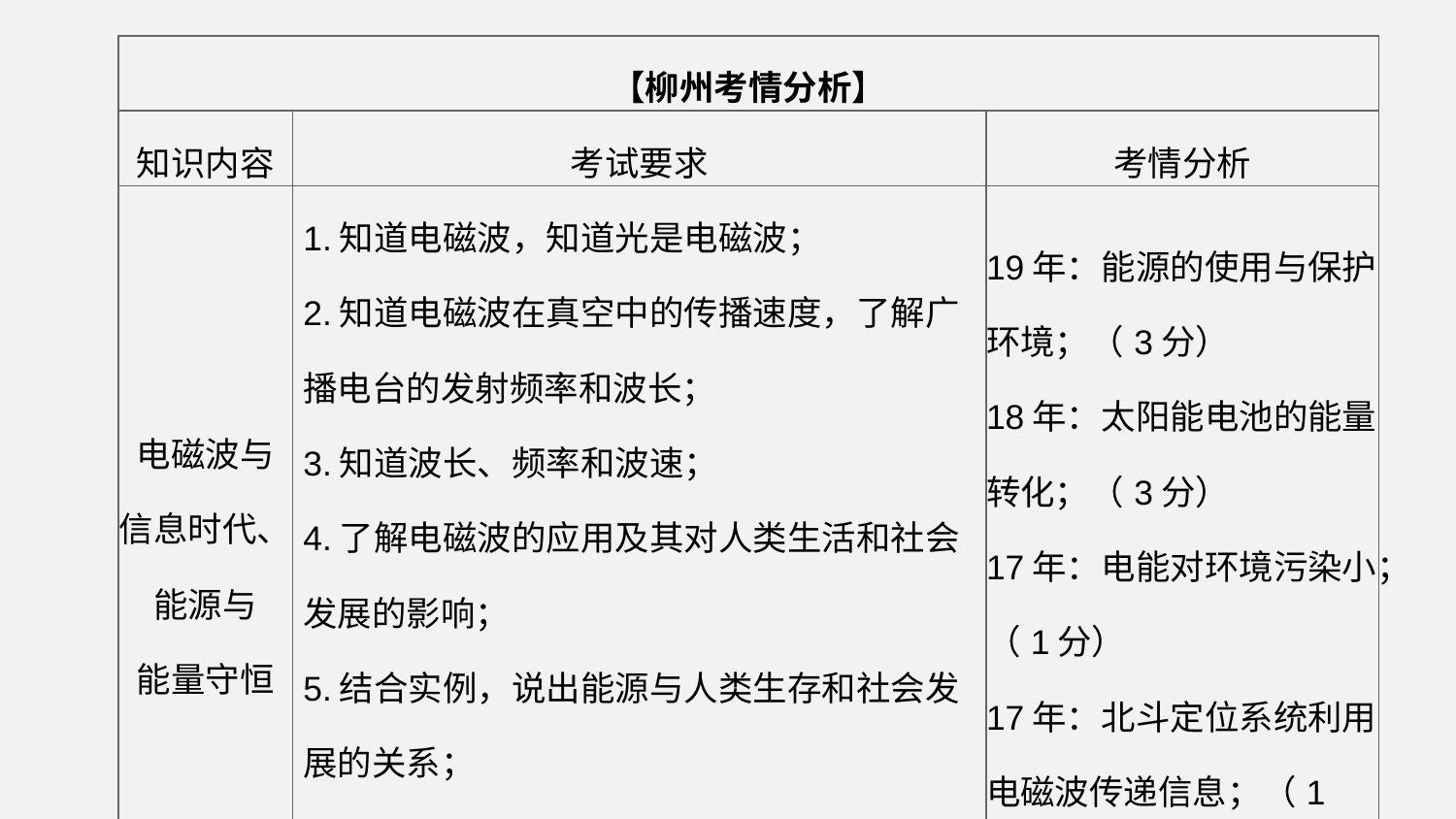

| 【柳州考情分析】 |  |  |
| --- | --- | --- |
| 知识内容 | 考试要求 | 考情分析 |
| 电磁波与 信息时代、 能源与 能量守恒 | 1.知道电磁波，知道光是电磁波； 2.知道电磁波在真空中的传播速度，了解广播电台的发射频率和波长； 3.知道波长、频率和波速； 4.了解电磁波的应用及其对人类生活和社会发展的影响； 5.结合实例，说出能源与人类生存和社会发展的关系； 6.列举常见的不可再生能源和可再生能源； | 19年：能源的使用与保护环境；（3分）　 18年：太阳能电池的能量转化；（3分） 17年：电能对环境污染小；（1分） 17年：北斗定位系统利用电磁波传递信息；（1分） |